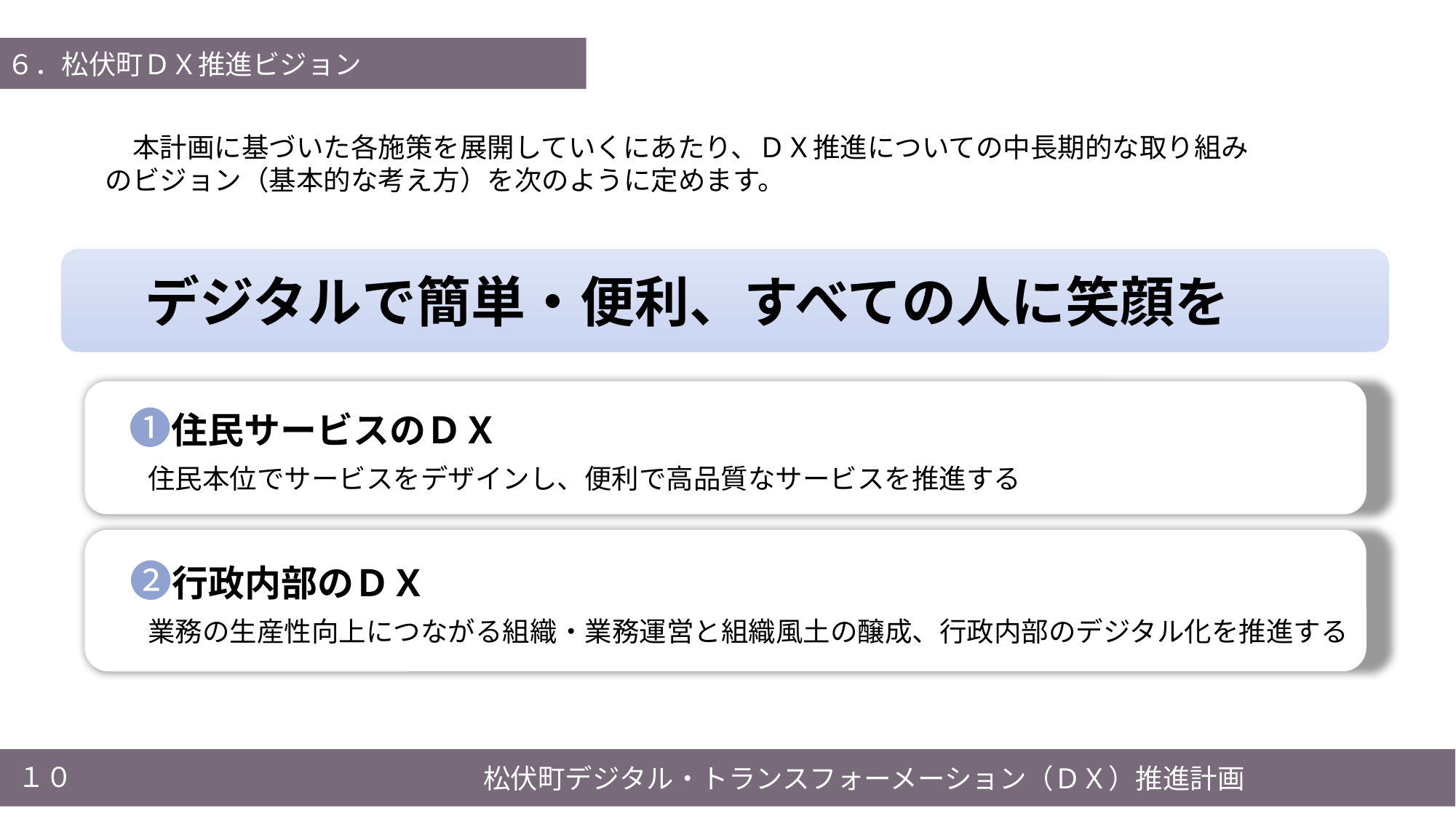

６．松伏町ＤＸ推進ビジョン
　本計画に基づいた各施策を展開していくにあたり、ＤＸ推進についての中長期的な取り組み
のビジョン（基本的な考え方）を次のように定めます。

　デジタルで簡単・便利、すべての人に笑顔を
　❶住民サービスのＤＸ

　   住民本位でサービスをデザインし、便利で高品質なサービスを推進する

　❷行政内部のＤＸ

　   業務の生産性向上につながる組織・業務運営と組織風土の醸成、行政内部のデジタル化を推進する

１０